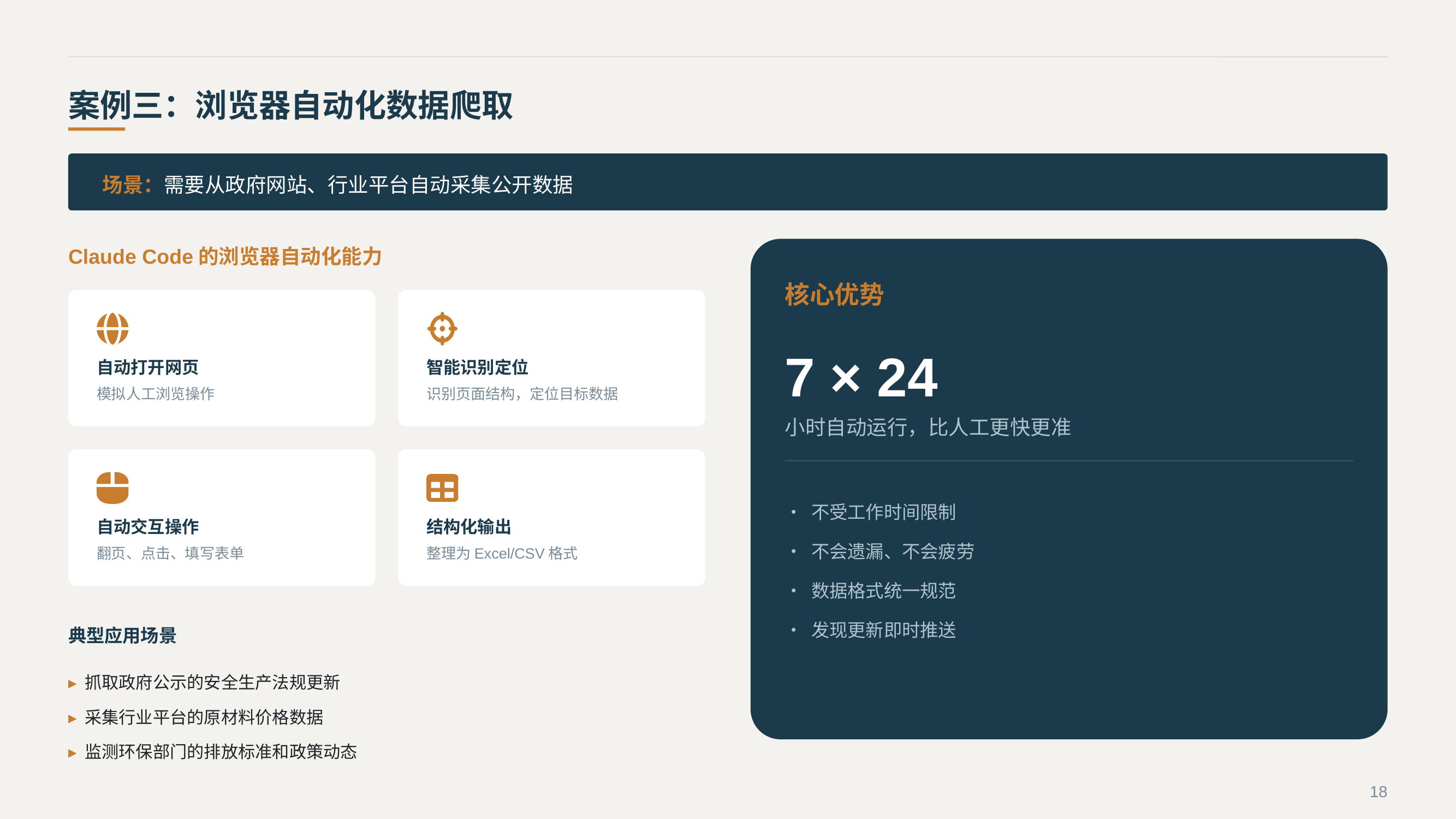

案例三：浏览器自动化数据爬取

场景：需要从政府网站、行业平台自动采集公开数据
Claude Code的浏览器自动化能力

核心优势

7 × 24
自动打开网页
智能识别定位
模拟人工浏览操作
识别页面结构，定位目标数据
小时自动运行，比人工更快更准

• 不受工作时间限制
• 不会遗漏、不会疲劳
• 数据格式统一规范
• 发现更新即时推送
自动交互操作
结构化输出
翻页、点击、填写表单
整理为Excel/CSV格式
典型应用场景
▸ 抓取政府公示的安全生产法规更新
▸ 采集行业平台的原材料价格数据
▸ 监测环保部门的排放标准和政策动态
18